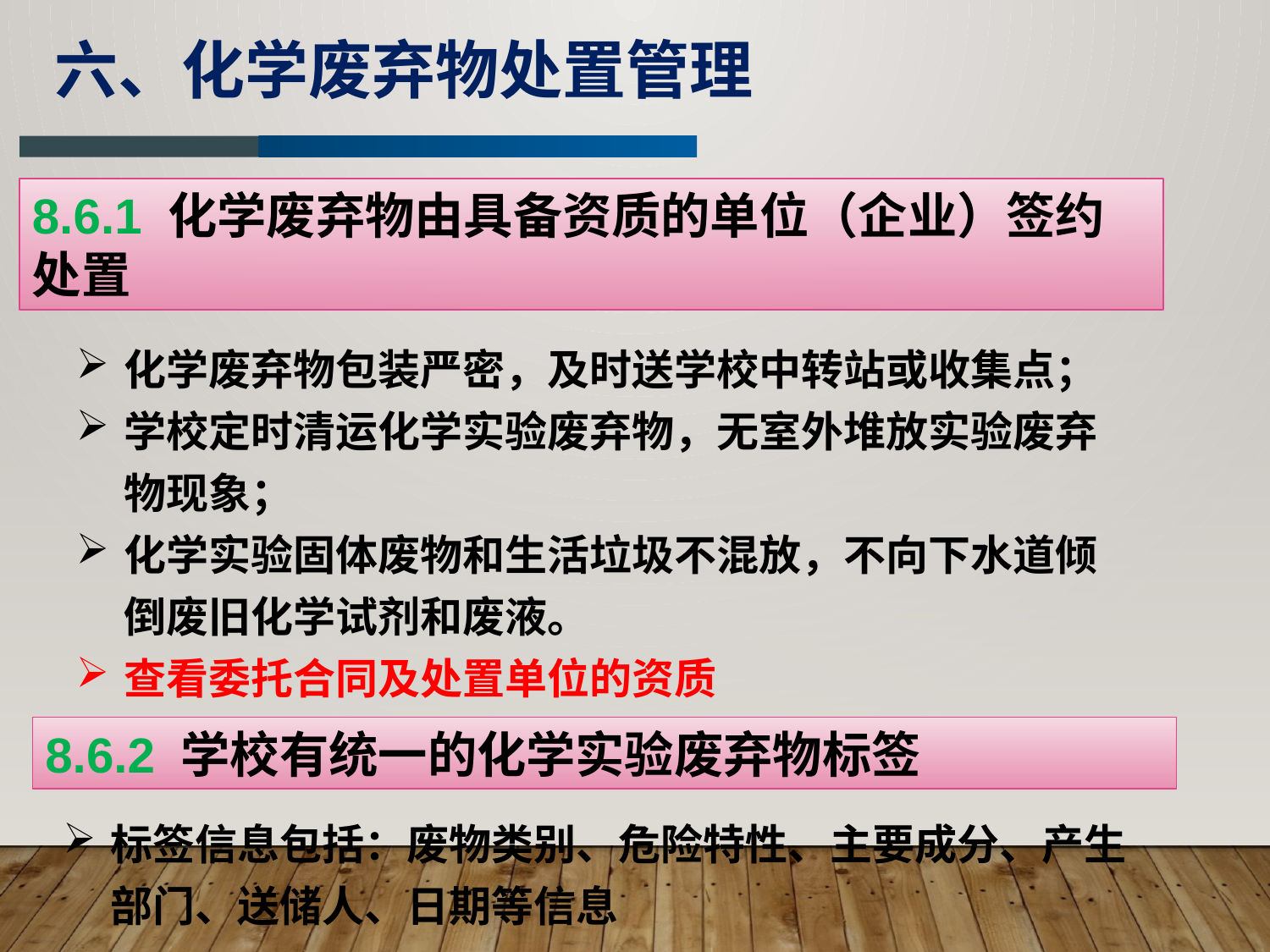

六、化学废弃物处置管理

8.6.1 化学废弃物由具备资质的单位（企业）签约处置
化学废弃物包装严密，及时送学校中转站或收集点；
学校定时清运化学实验废弃物，无室外堆放实验废弃物现象；
化学实验固体废物和生活垃圾不混放，不向下水道倾倒废旧化学试剂和废液。
查看委托合同及处置单位的资质

8.6.2 学校有统一的化学实验废弃物标签
标签信息包括：废物类别、危险特性、主要成分、产生部门、送储人、日期等信息